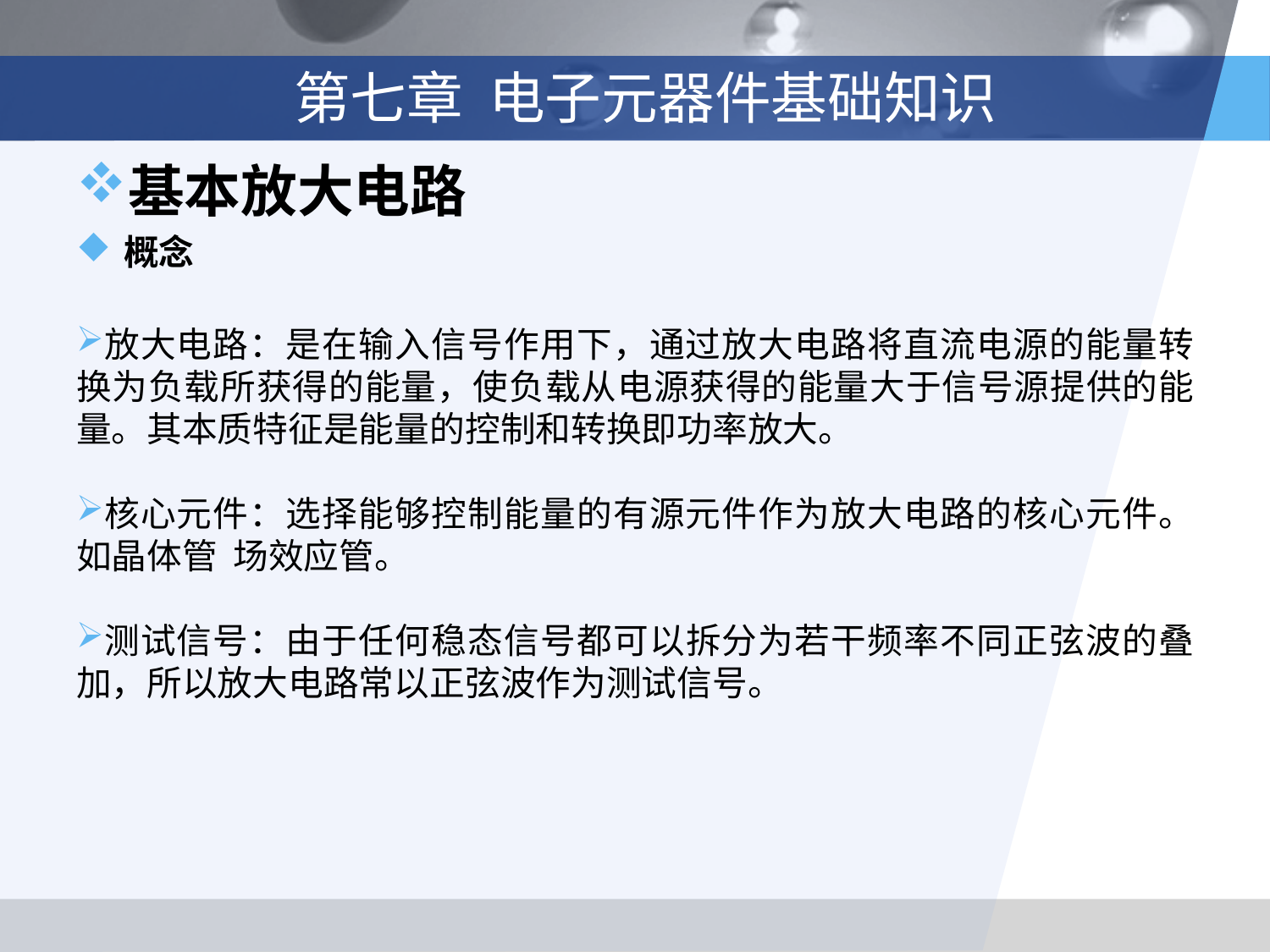

# 第七章  电子元器件基础知识
基本放大电路
概念

放大电路：是在输入信号作用下，通过放大电路将直流电源的能量转换为负载所获得的能量，使负载从电源获得的能量大于信号源提供的能量。其本质特征是能量的控制和转换即功率放大。

核心元件：选择能够控制能量的有源元件作为放大电路的核心元件。如晶体管  场效应管。

测试信号：由于任何稳态信号都可以拆分为若干频率不同正弦波的叠加，所以放大电路常以正弦波作为测试信号。